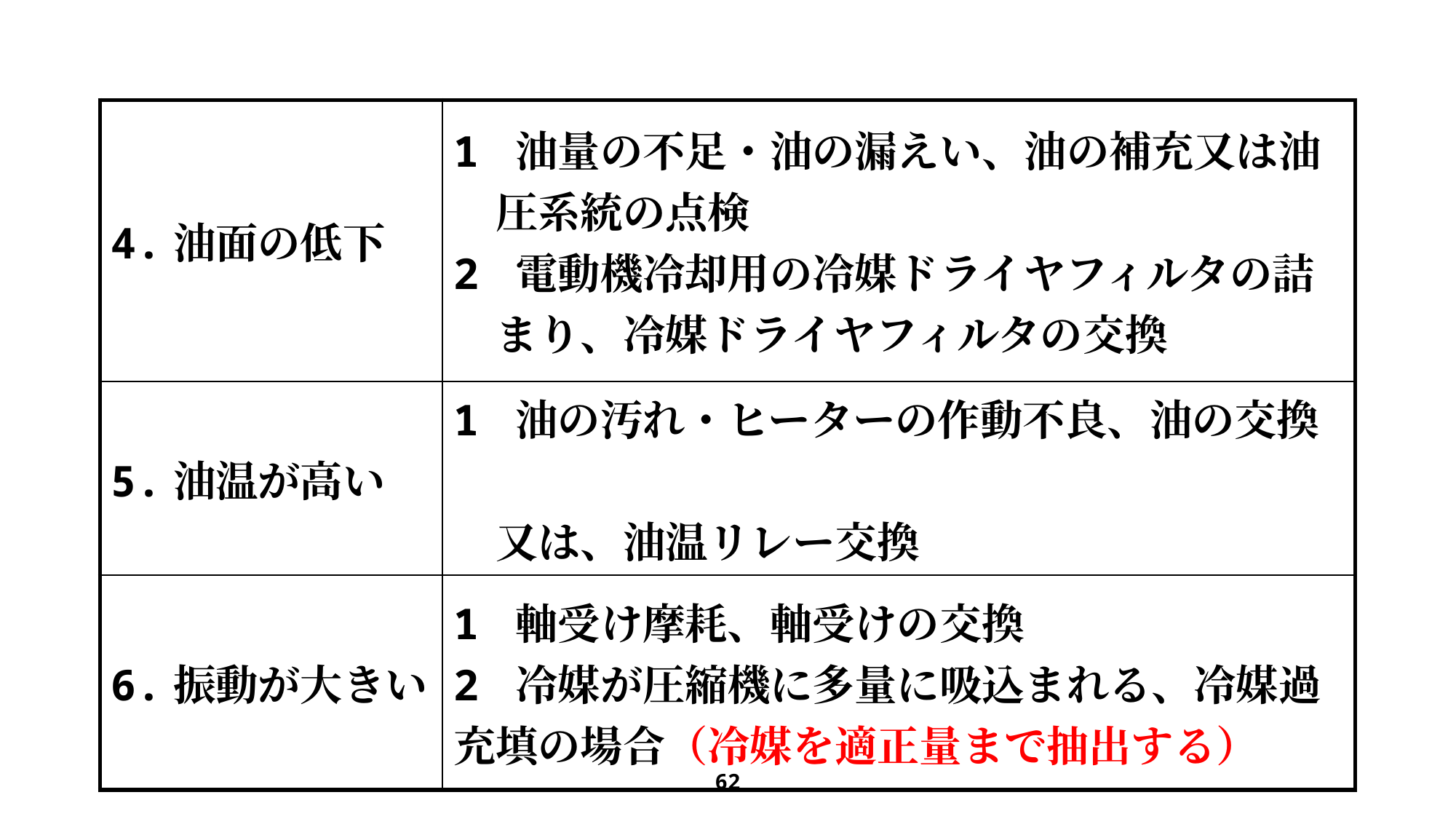

| 4.油面の低下 | 1 油量の不足・油の漏えい、油の補充又は油 　圧系統の点検 2 電動機冷却用の冷媒ドライヤフィルタの詰 　まり、冷媒ドライヤフィルタの交換 |
| --- | --- |
| 5.油温が高い | 1 油の汚れ・ヒーターの作動不良、油の交換　 　又は、油温リレー交換 |
| 6.振動が大きい | 1 軸受け摩耗、軸受けの交換 2 冷媒が圧縮機に多量に吸込まれる、冷媒過 充填の場合（冷媒を適正量まで抽出する） |
62